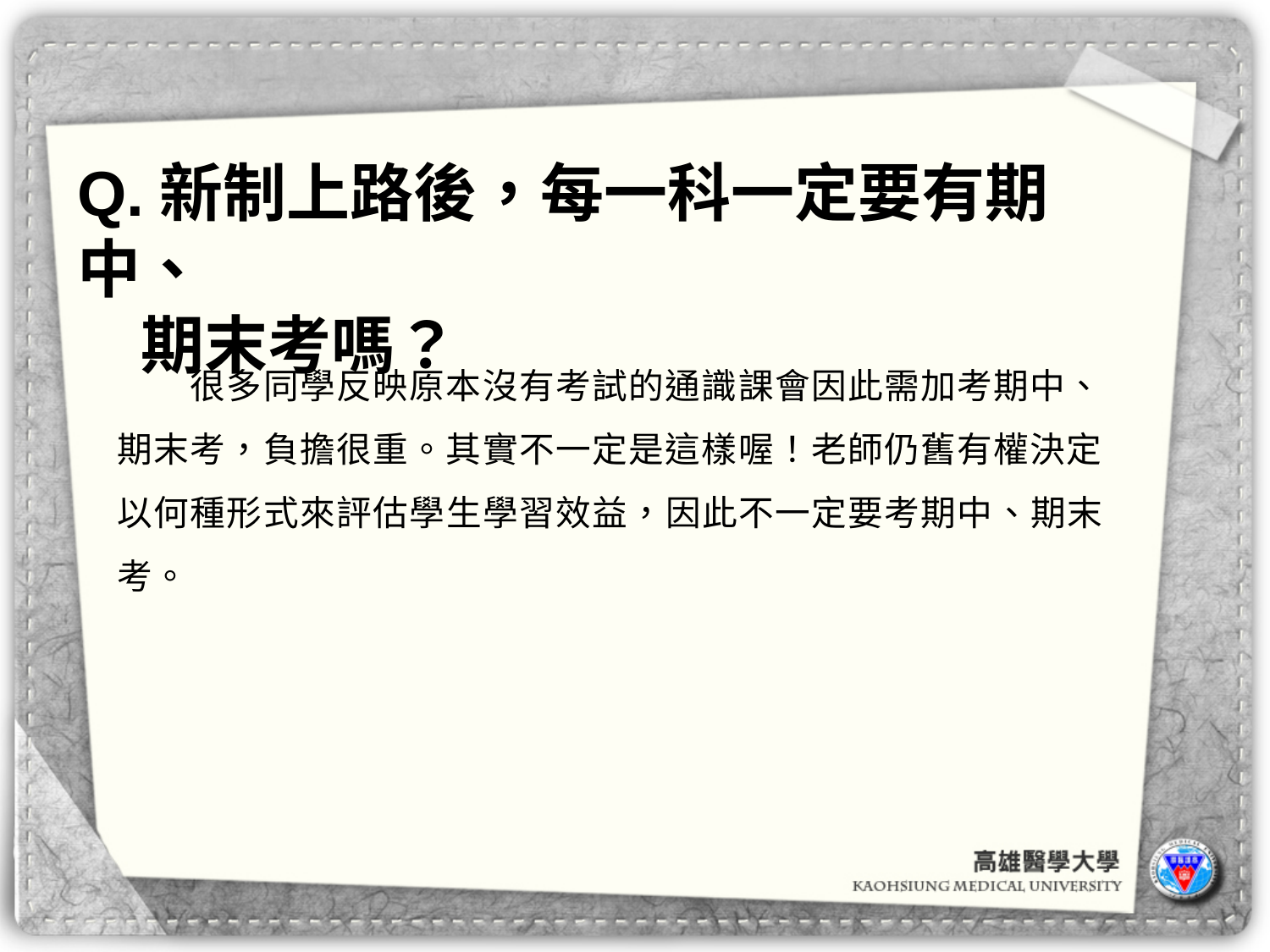

# Q.新制上路後，每一科一定要有期中、 　期末考嗎？
　　很多同學反映原本沒有考試的通識課會因此需加考期中、期末考，負擔很重。其實不一定是這樣喔！老師仍舊有權決定以何種形式來評估學生學習效益，因此不一定要考期中、期末考。